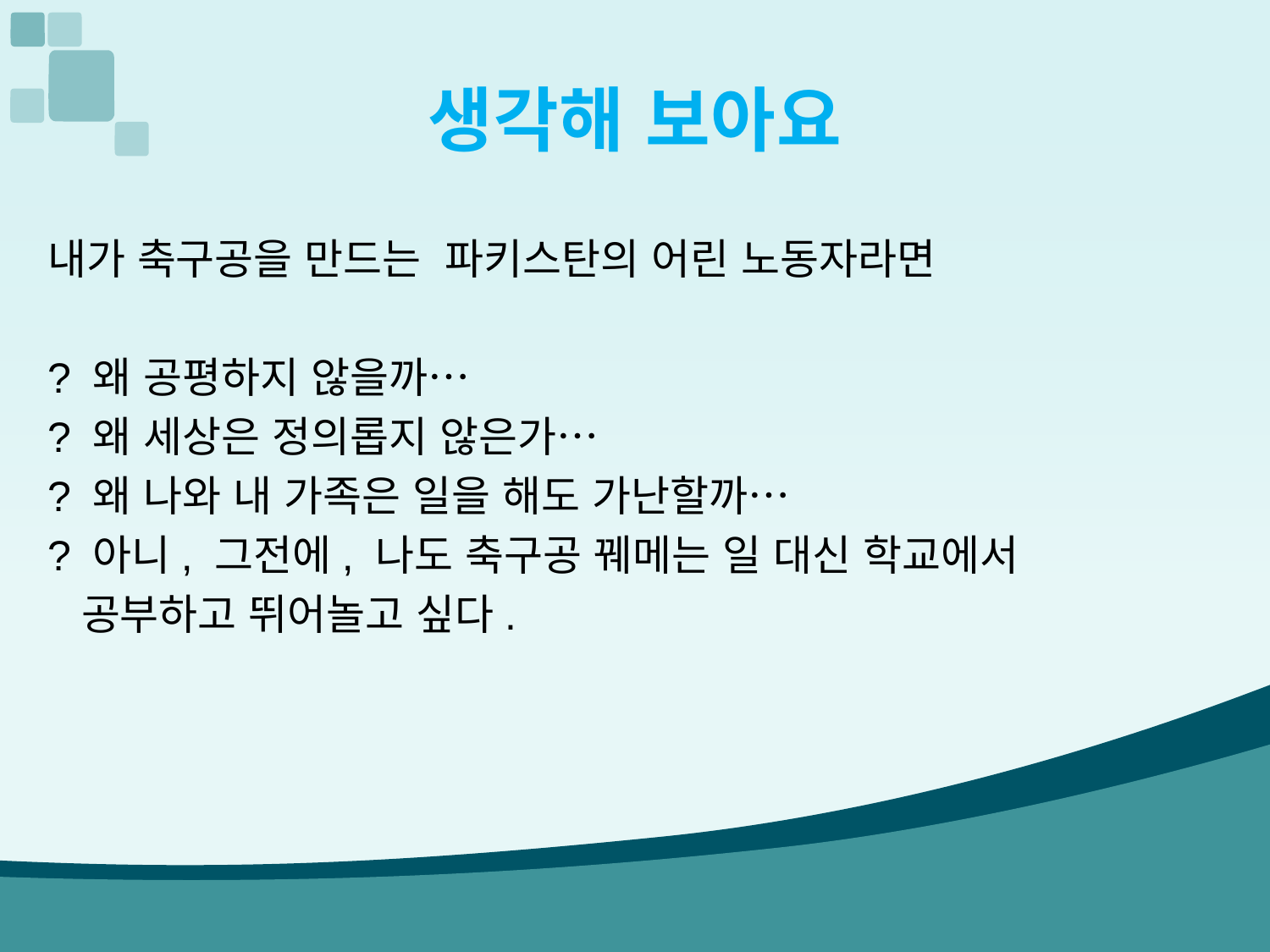

# 생각해 보아요
내가 축구공을 만드는  파키스탄의 어린 노동자라면

? 왜 공평하지 않을까…
? 왜 세상은 정의롭지 않은가…
? 왜 나와 내 가족은 일을 해도 가난할까…
? 아니, 그전에, 나도 축구공 꿰메는 일 대신 학교에서
  공부하고 뛰어놀고 싶다.